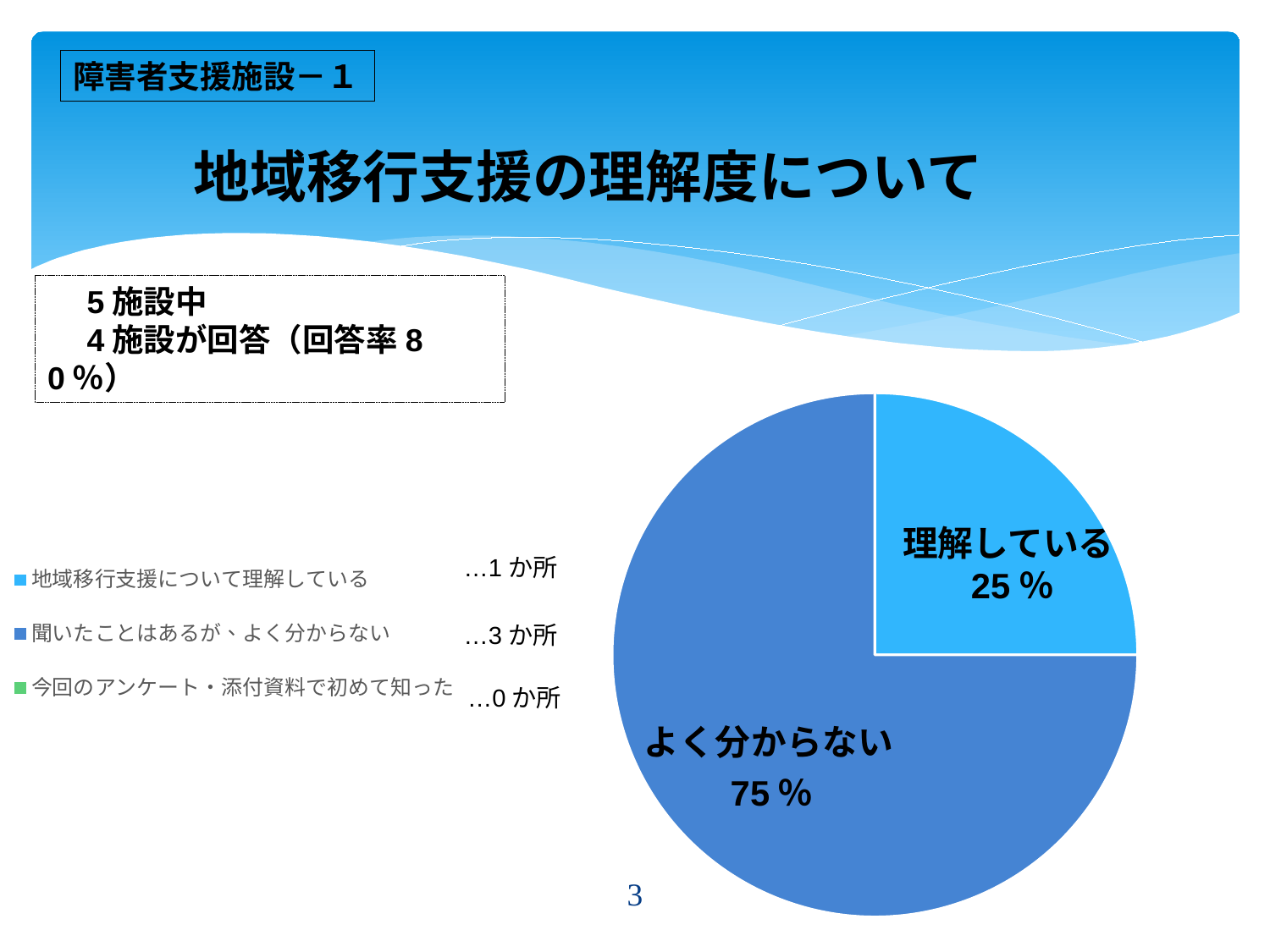

障害者支援施設－１
地域移行支援の理解度について
　5施設中
　4施設が回答（回答率80％）

### Chart

| Category | 売上高 |
|---|---|
| 地域移行支援について理解している | 1.0 |
| 聞いたことはあるが、よく分からない | 3.0 |
| 今回のアンケート・添付資料で初めて知った | None |
理解している25％
…1か所
…3か所
…0か所
3